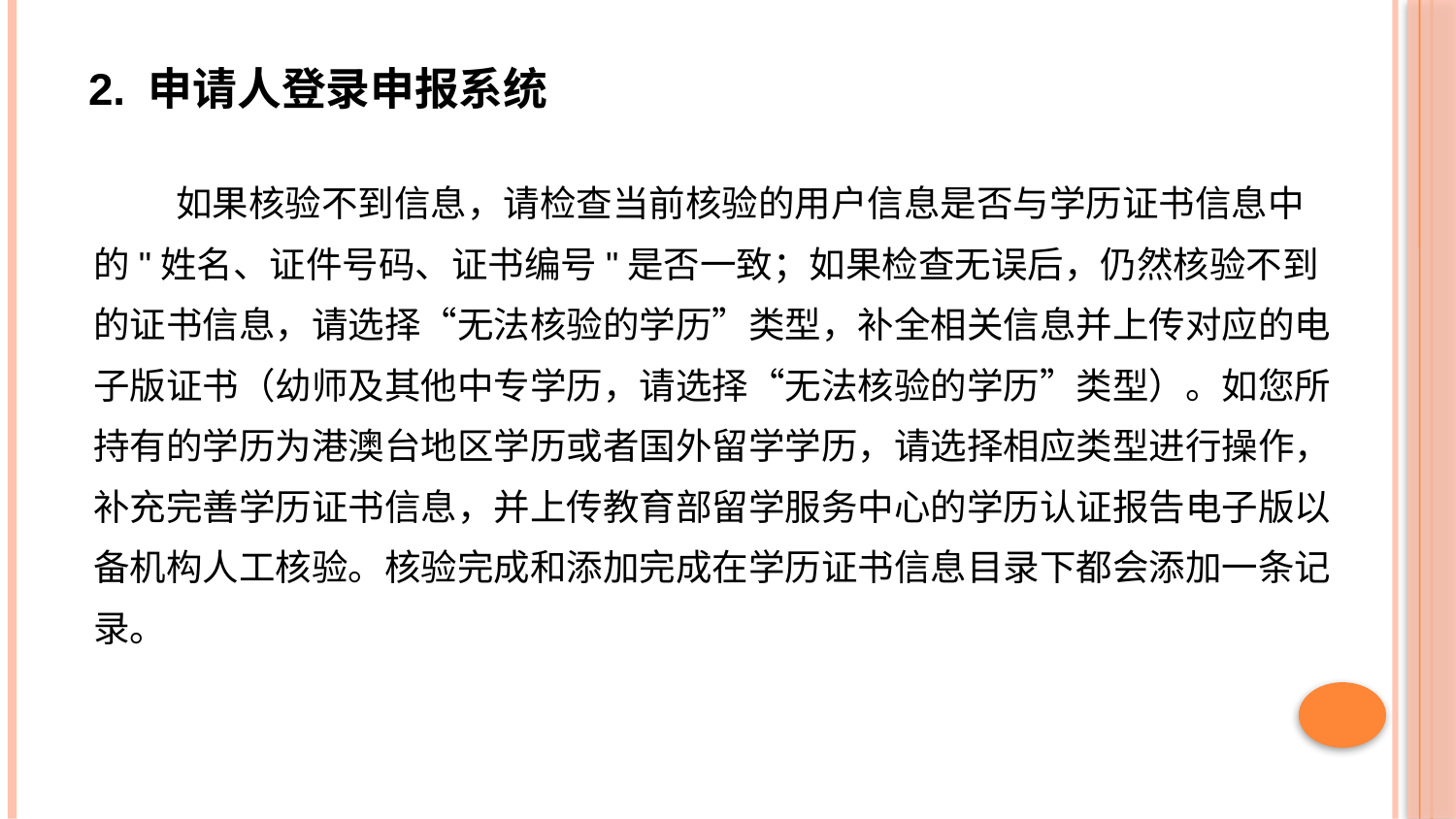

2. 申请人登录申报系统
   如果核验不到信息，请检查当前核验的用户信息是否与学历证书信息中的"姓名、证件号码、证书编号"是否一致；如果检查无误后，仍然核验不到的证书信息，请选择“无法核验的学历”类型，补全相关信息并上传对应的电子版证书（幼师及其他中专学历，请选择“无法核验的学历”类型）。如您所持有的学历为港澳台地区学历或者国外留学学历，请选择相应类型进行操作，补充完善学历证书信息，并上传教育部留学服务中心的学历认证报告电子版以备机构人工核验。核验完成和添加完成在学历证书信息目录下都会添加一条记录。